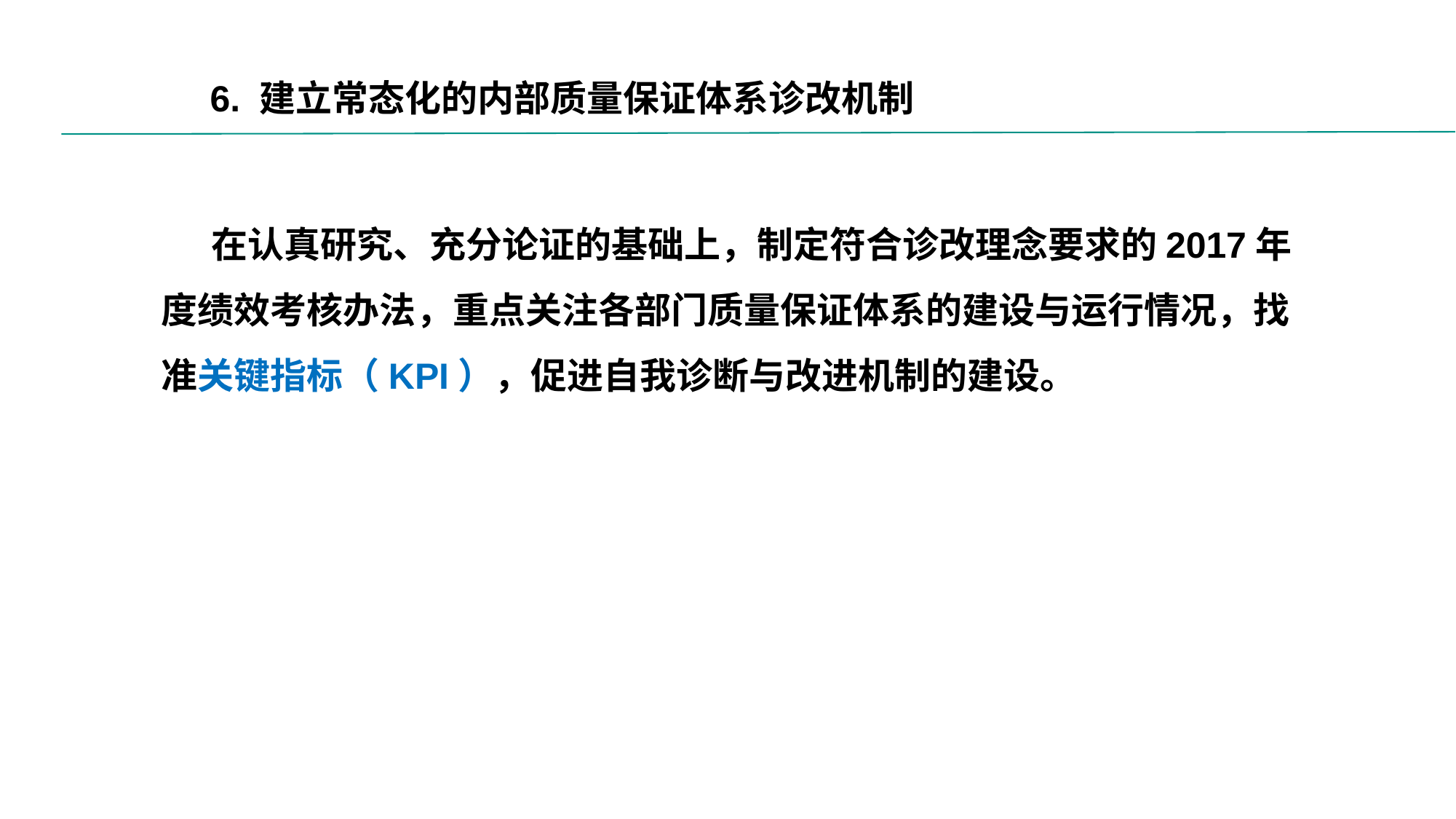

6. 建立常态化的内部质量保证体系诊改机制
          在认真研究、充分论证的基础上，制定符合诊改理念要求的2017年度绩效考核办法，重点关注各部门质量保证体系的建设与运行情况，找准关键指标（KPI），促进自我诊断与改进机制的建设。